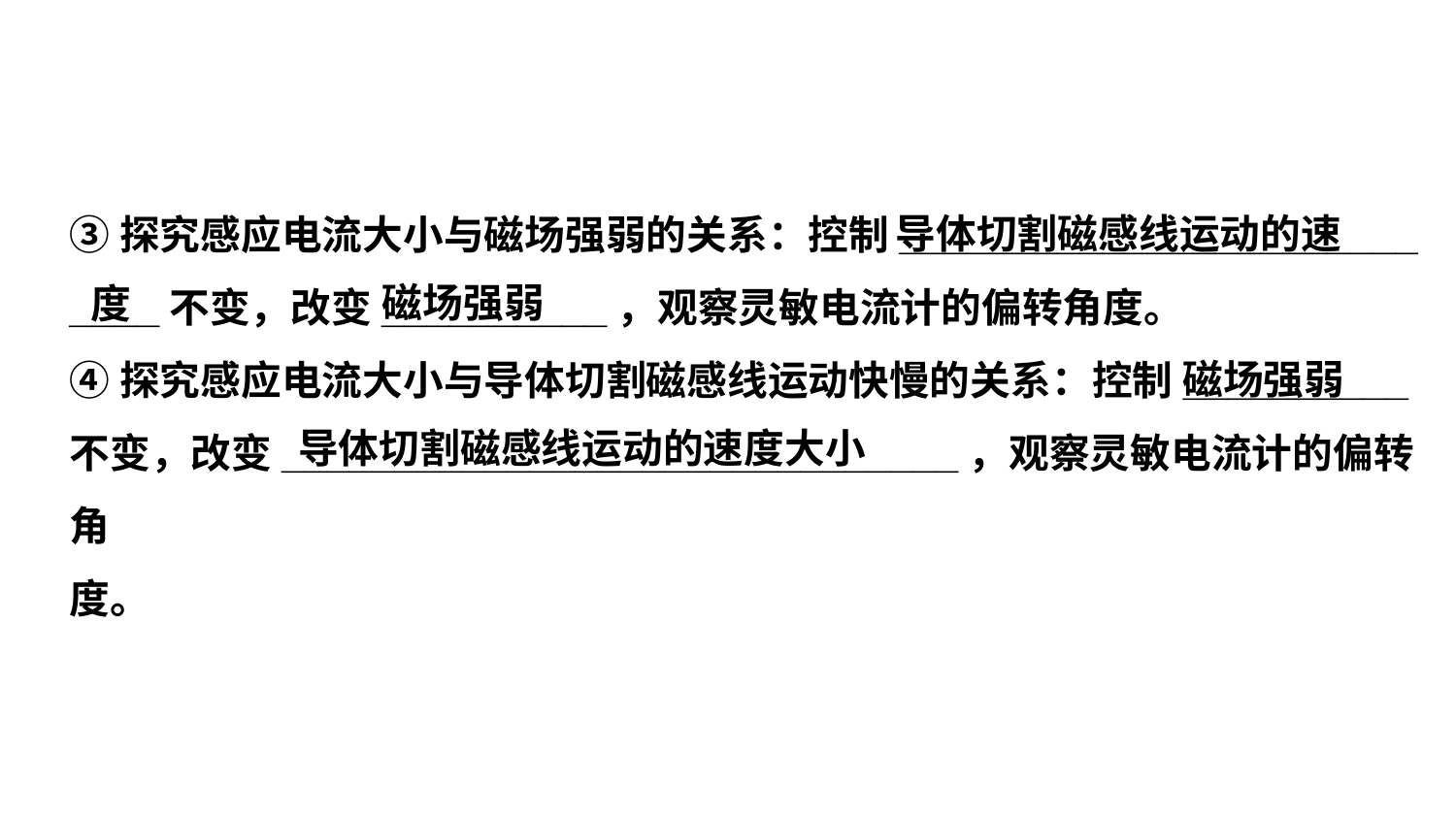

导体切割磁感线运动的速
③探究感应电流大小与磁场强弱的关系：控制_______________________
____不变，改变__________，观察灵敏电流计的偏转角度。
④探究感应电流大小与导体切割磁感线运动快慢的关系：控制__________
不变，改变______________________________，观察灵敏电流计的偏转角
度。
磁场强弱
度
磁场强弱
导体切割磁感线运动的速度大小